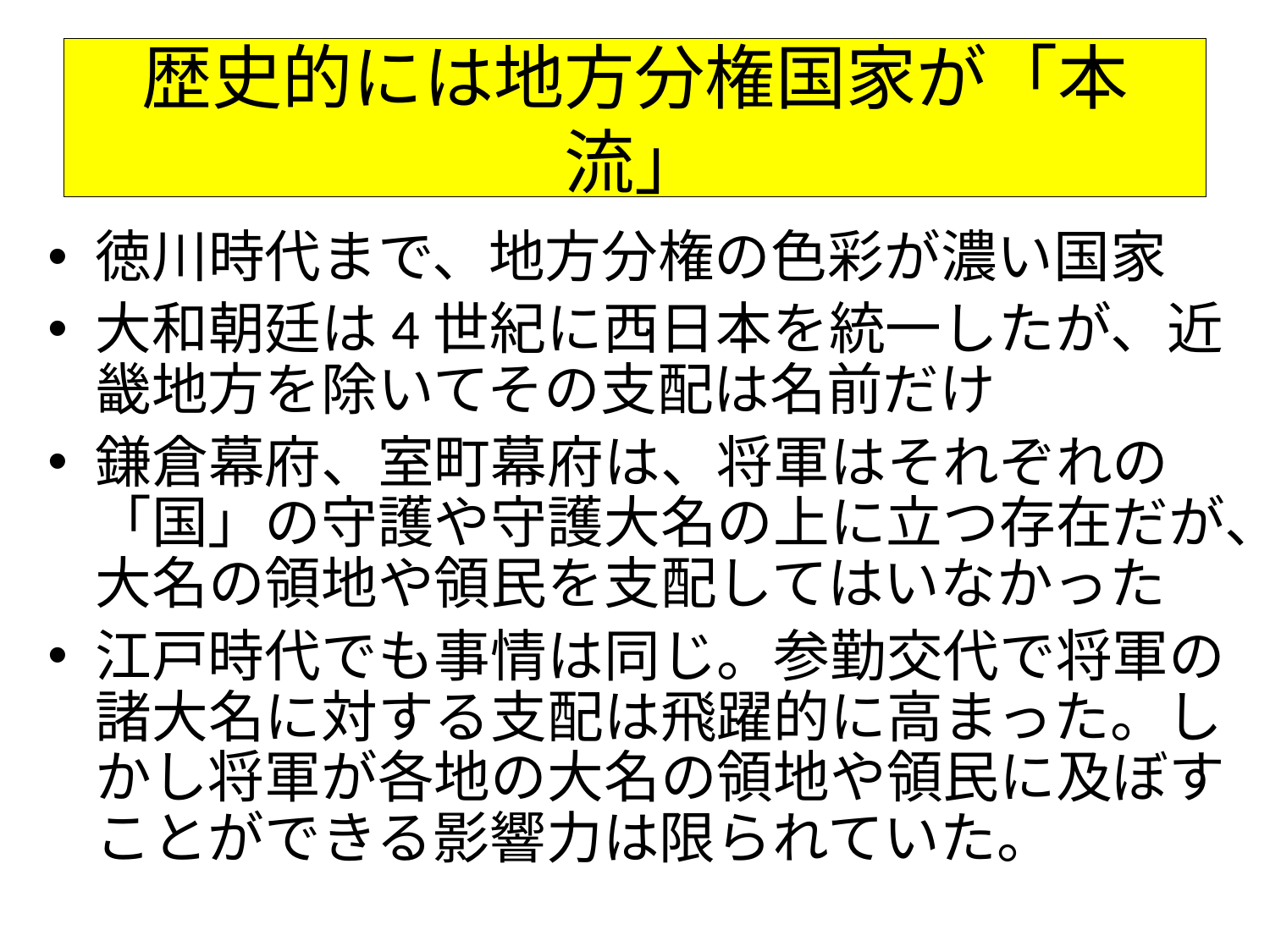

# 歴史的には地方分権国家が「本流」
徳川時代まで、地方分権の色彩が濃い国家
大和朝廷は4世紀に西日本を統一したが、近畿地方を除いてその支配は名前だけ
鎌倉幕府、室町幕府は、将軍はそれぞれの「国」の守護や守護大名の上に立つ存在だが、大名の領地や領民を支配してはいなかった
江戸時代でも事情は同じ。参勤交代で将軍の諸大名に対する支配は飛躍的に高まった。しかし将軍が各地の大名の領地や領民に及ぼすことができる影響力は限られていた。